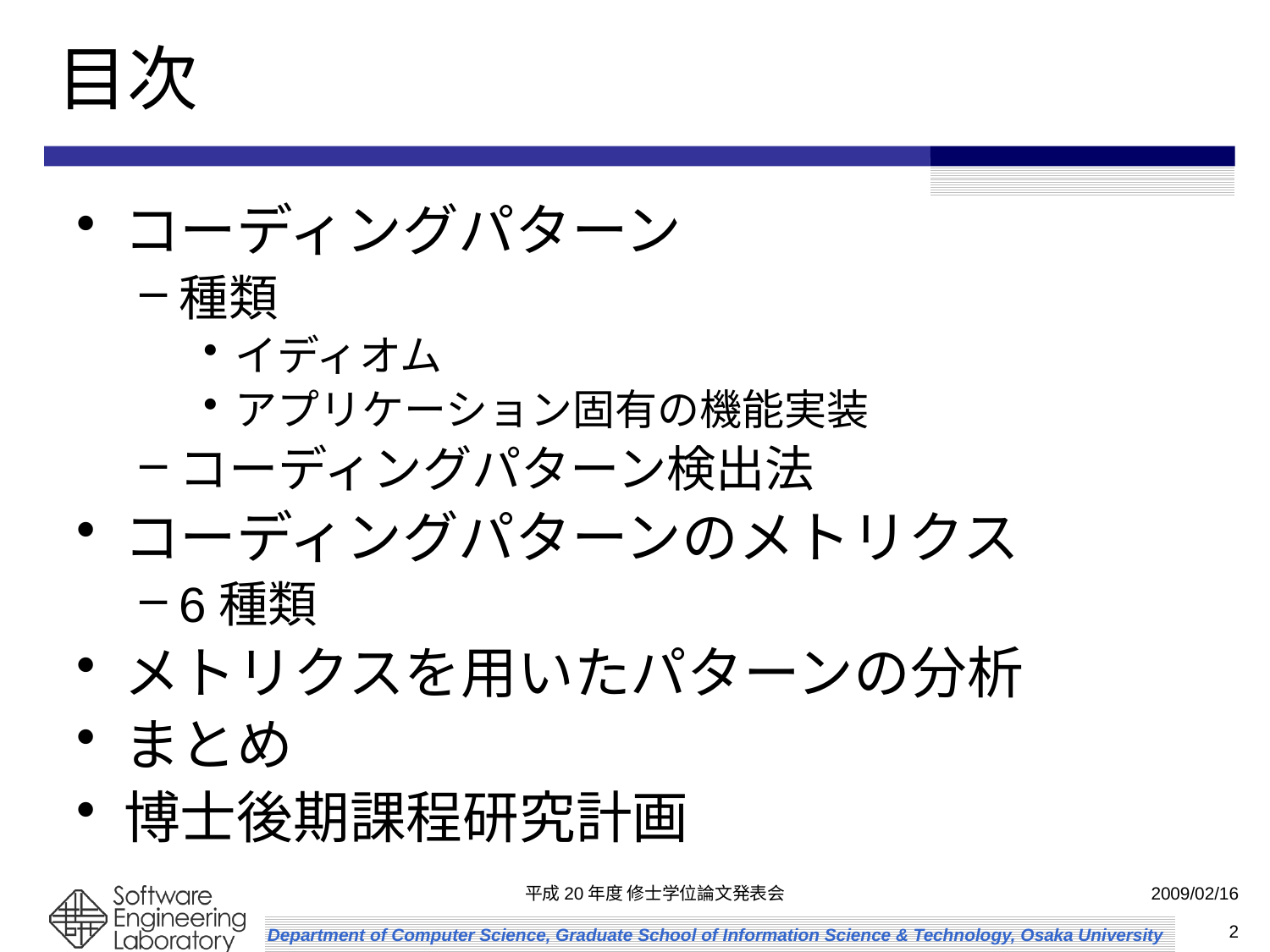

# 目次
コーディングパターン
種類
イディオム
アプリケーション固有の機能実装
コーディングパターン検出法
コーディングパターンのメトリクス
6種類
メトリクスを用いたパターンの分析
まとめ
博士後期課程研究計画
平成20年度 修士学位論文発表会
2009/02/16
2